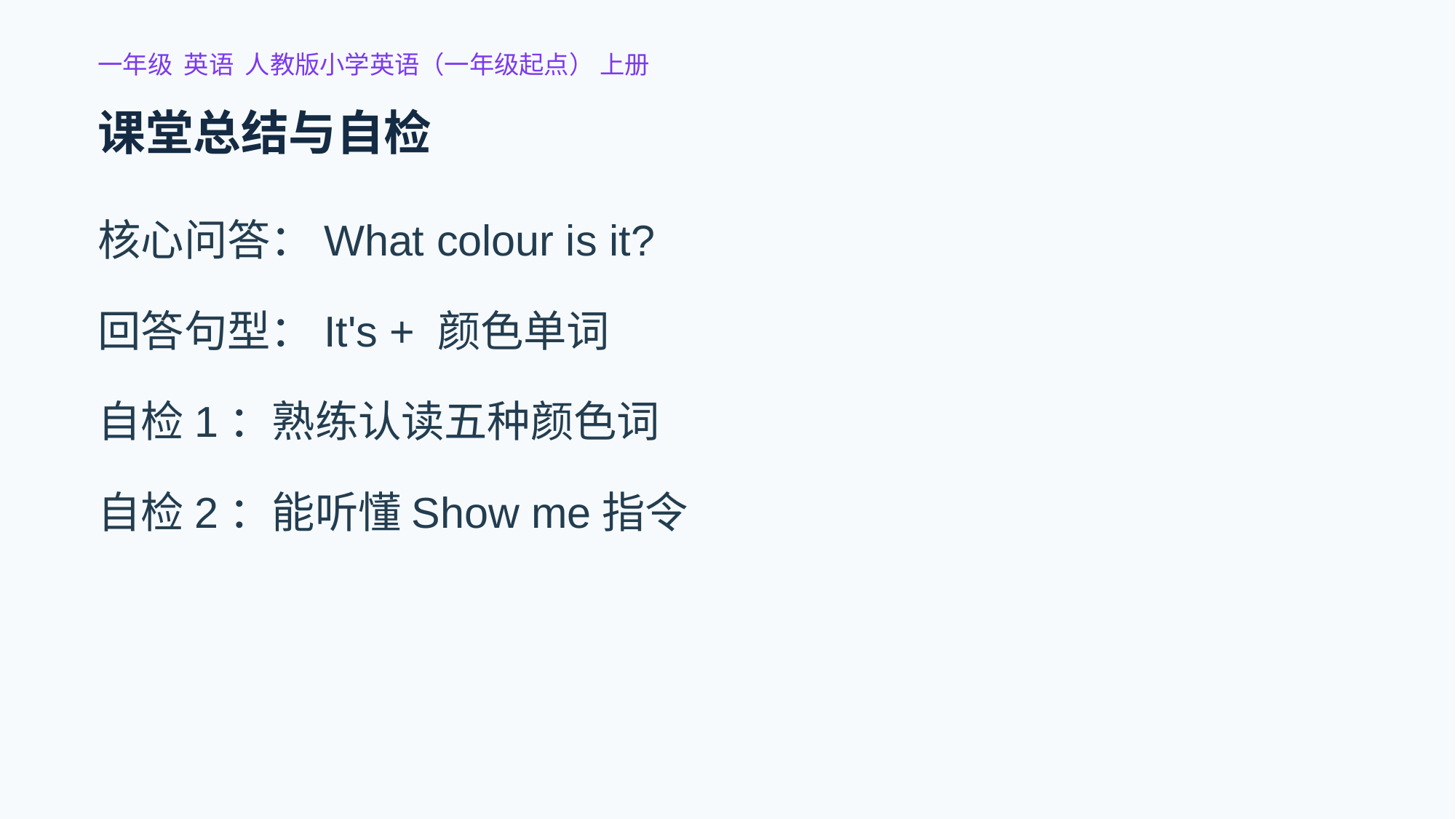

一年级  英语  人教版小学英语（一年级起点） 上册
课堂总结与自检
核心问答：What colour is it?
回答句型：It's + 颜色单词
自检1：熟练认读五种颜色词
自检2：能听懂Show me指令